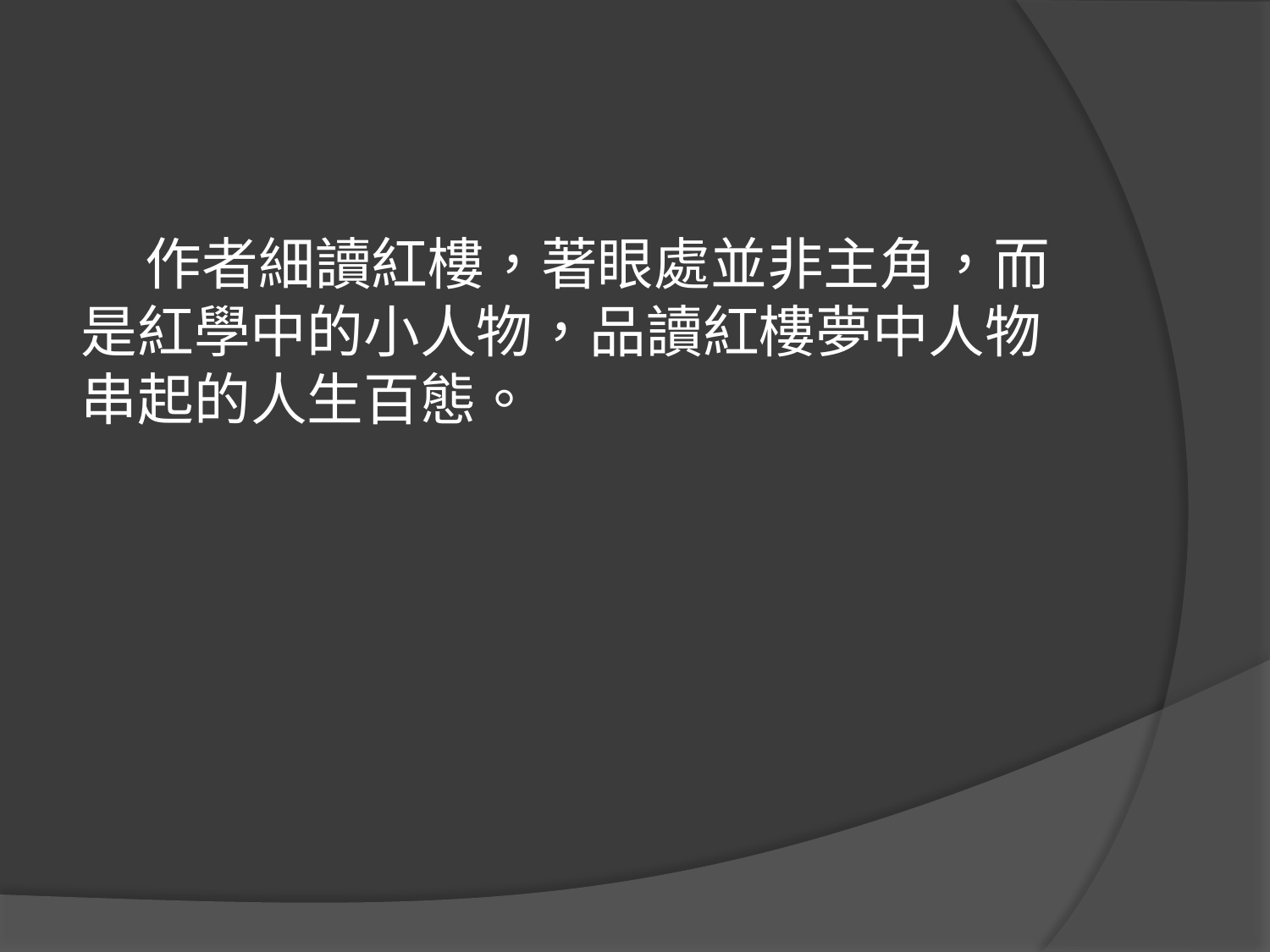

#
    作者細讀紅樓，著眼處並非主角，而是紅學中的小人物，品讀紅樓夢中人物串起的人生百態。